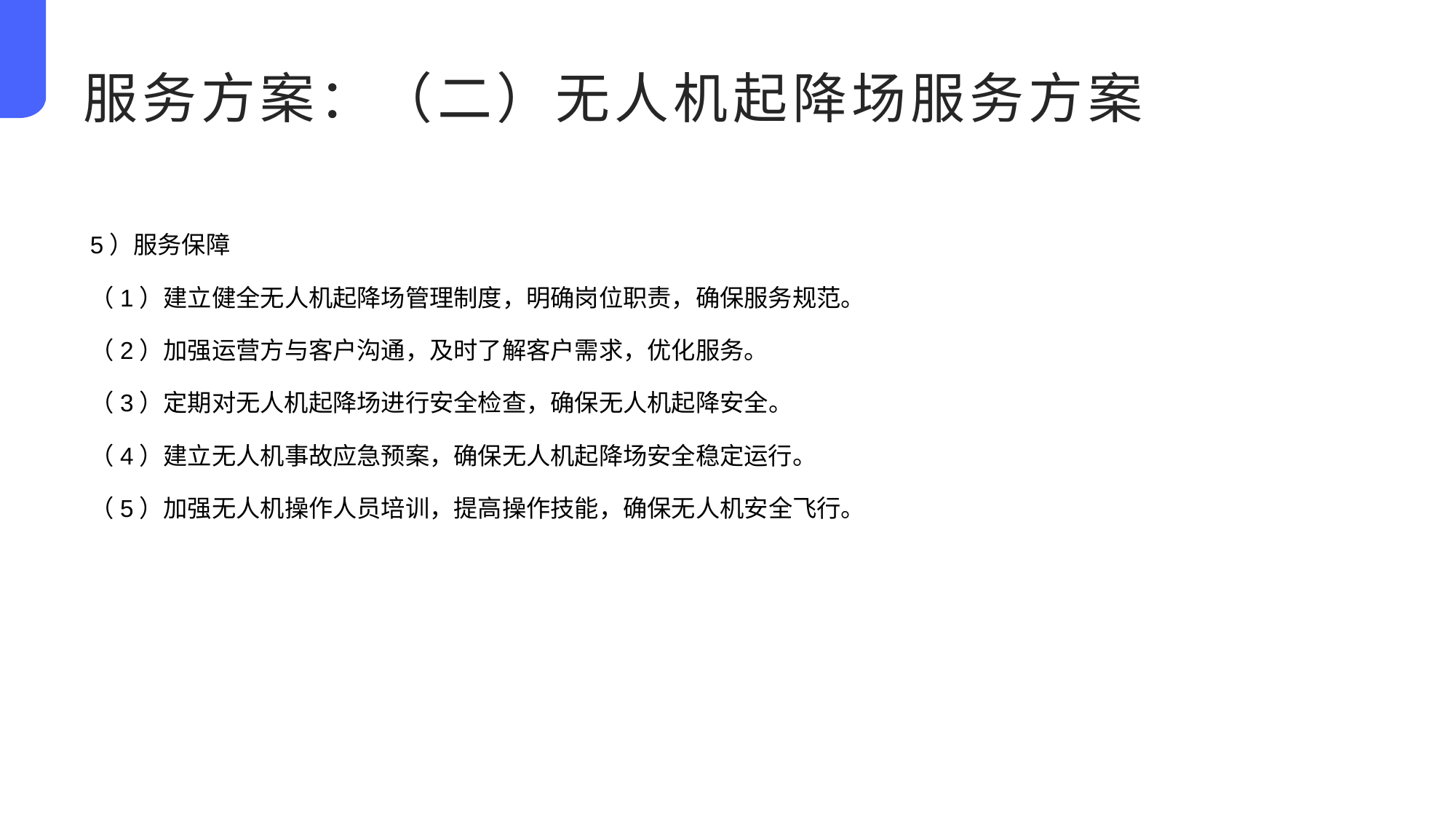

服务方案：（二）无人机起降场服务方案
5）服务保障
（1）建立健全无人机起降场管理制度，明确岗位职责，确保服务规范。
（2）加强运营方与客户沟通，及时了解客户需求，优化服务。
（3）定期对无人机起降场进行安全检查，确保无人机起降安全。
（4）建立无人机事故应急预案，确保无人机起降场安全稳定运行。
（5）加强无人机操作人员培训，提高操作技能，确保无人机安全飞行。
18